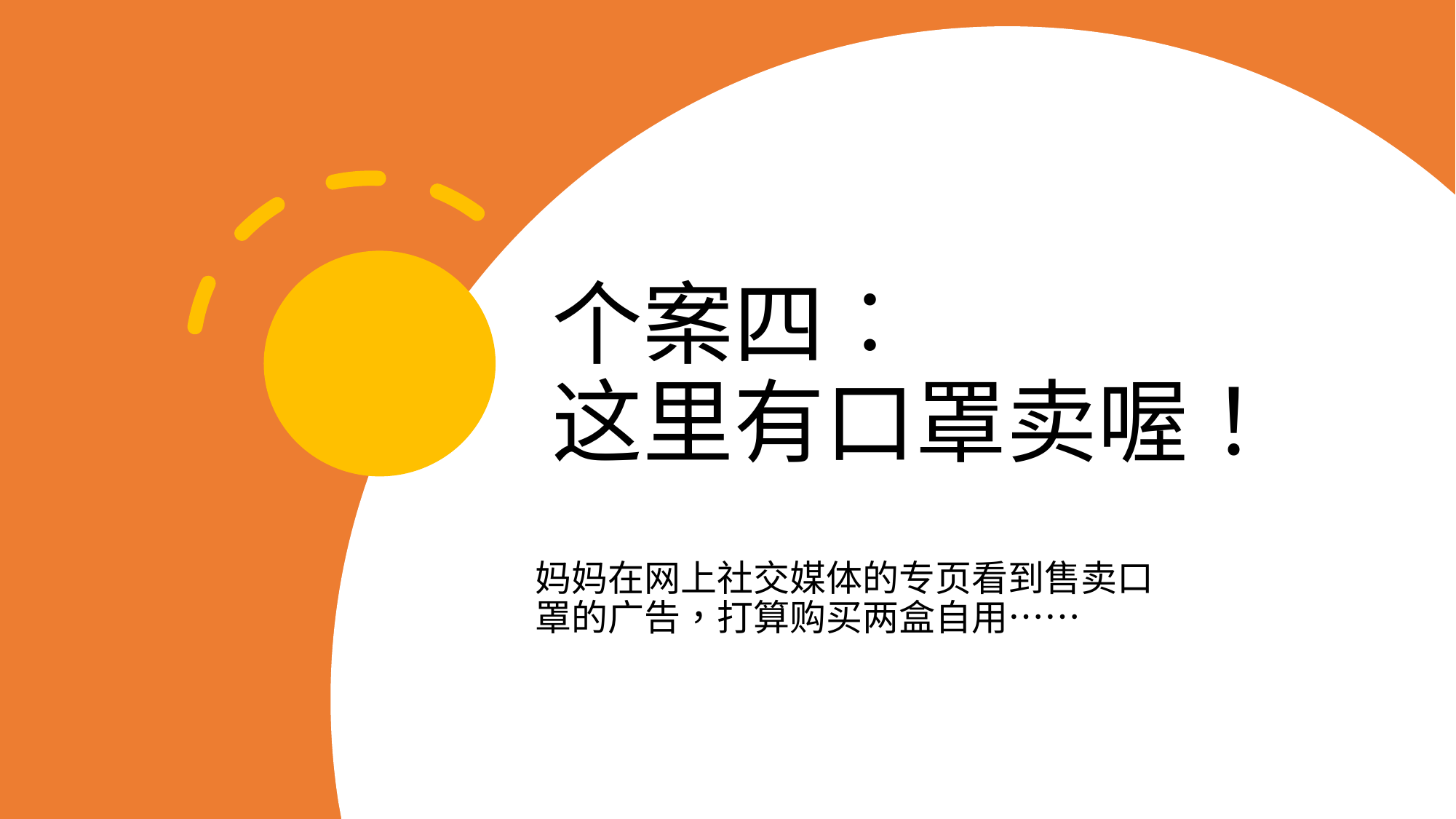

# 个案四︰ 这里有口罩卖喔！

妈妈在网上社交媒体的专页看到售卖口罩的广告，打算购买两盒自用……